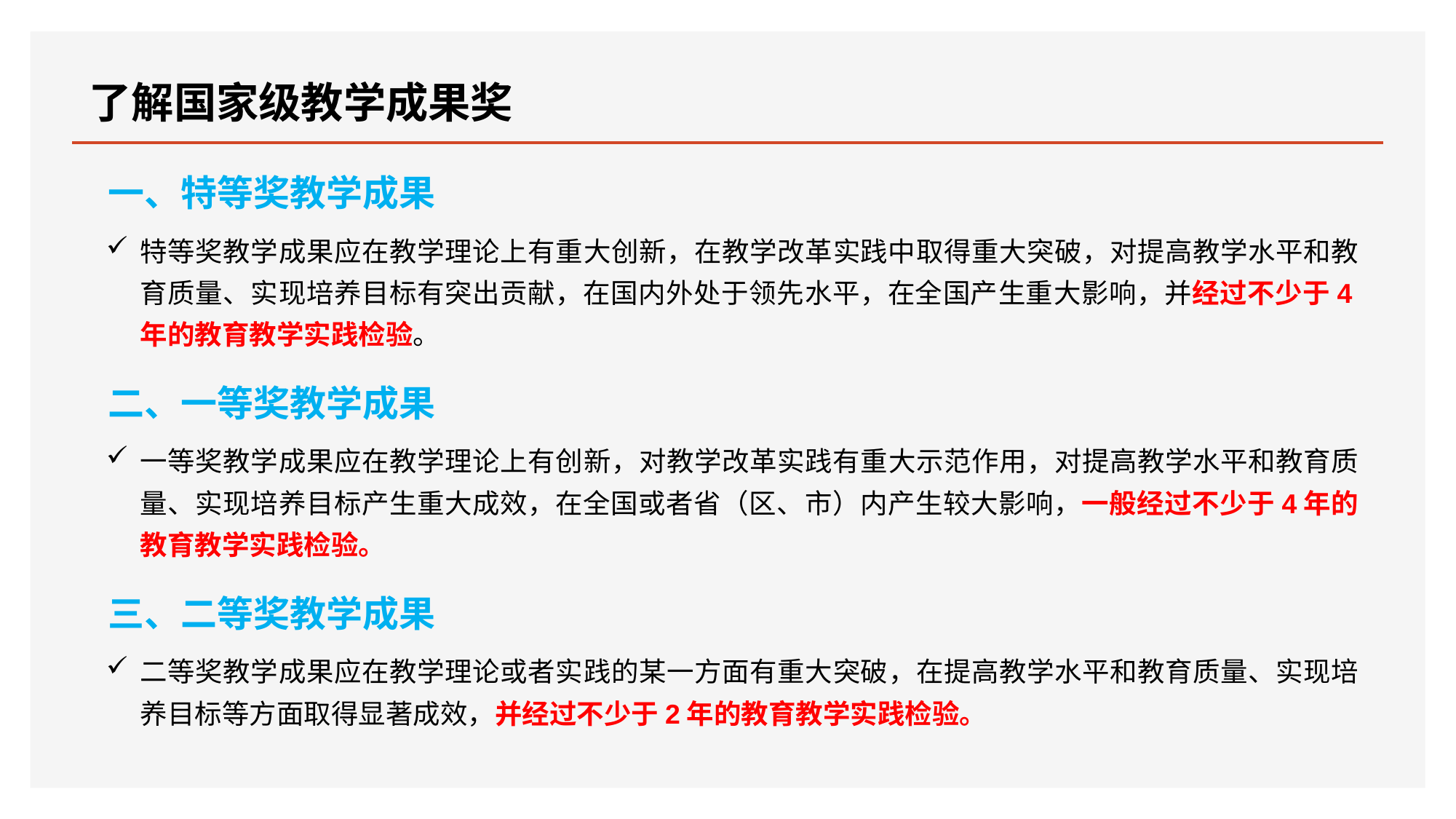

了解国家级教学成果奖
一、特等奖教学成果
特等奖教学成果应在教学理论上有重大创新，在教学改革实践中取得重大突破，对提高教学水平和教育质量、实现培养目标有突出贡献，在国内外处于领先水平，在全国产生重大影响，并经过不少于4年的教育教学实践检验。
二、一等奖教学成果
一等奖教学成果应在教学理论上有创新，对教学改革实践有重大示范作用，对提高教学水平和教育质量、实现培养目标产生重大成效，在全国或者省（区、市）内产生较大影响，一般经过不少于4年的教育教学实践检验。
三、二等奖教学成果
二等奖教学成果应在教学理论或者实践的某一方面有重大突破，在提高教学水平和教育质量、实现培养目标等方面取得显著成效，并经过不少于2年的教育教学实践检验。